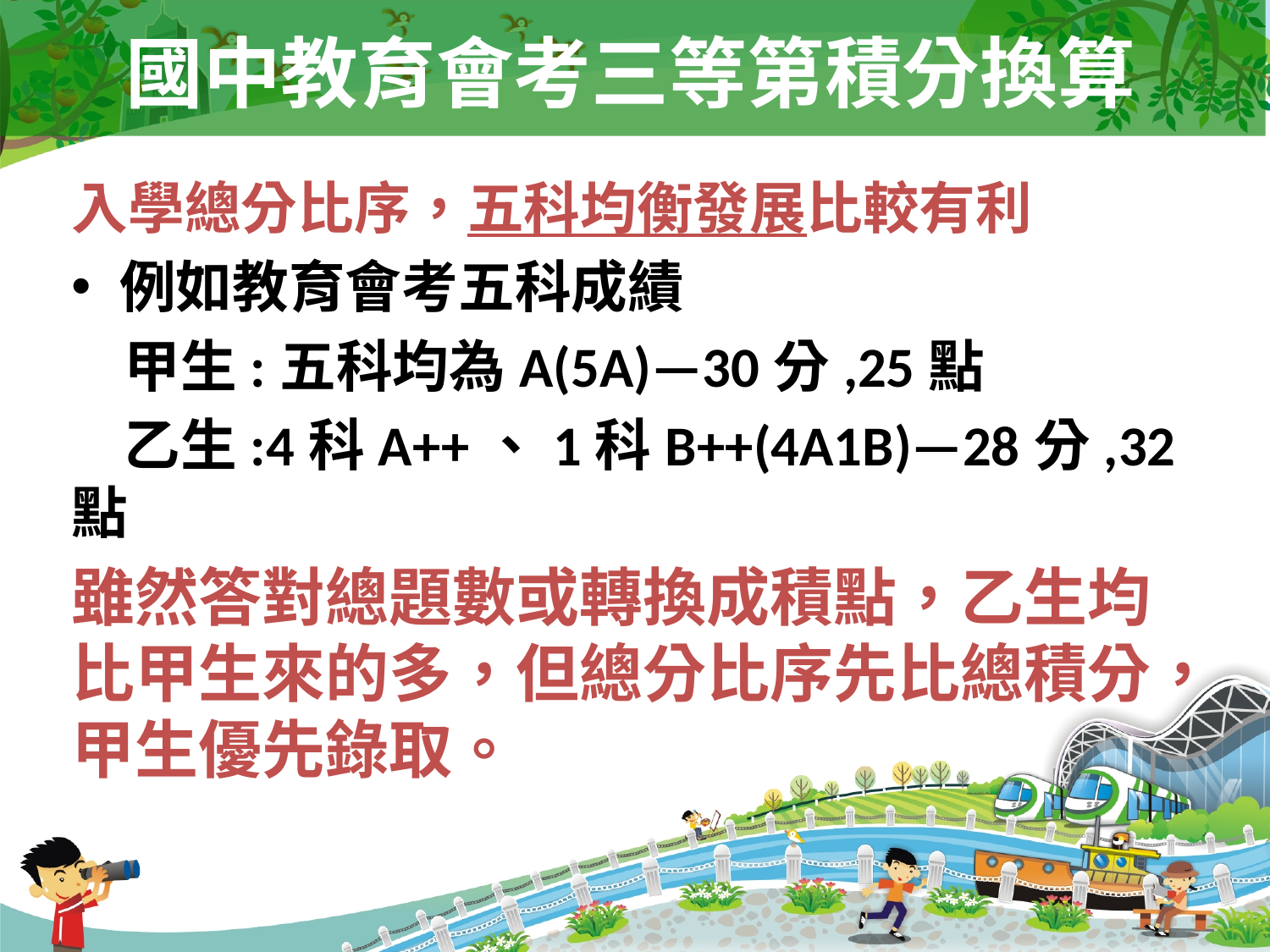

# 國中教育會考三等第積分換算

入學總分比序，五科均衡發展比較有利
例如教育會考五科成績
   甲生:五科均為A(5A)—30分,25點
   乙生:4科A++、1科B++(4A1B)—28分,32點
雖然答對總題數或轉換成積點，乙生均比甲生來的多，但總分比序先比總積分，甲生優先錄取。